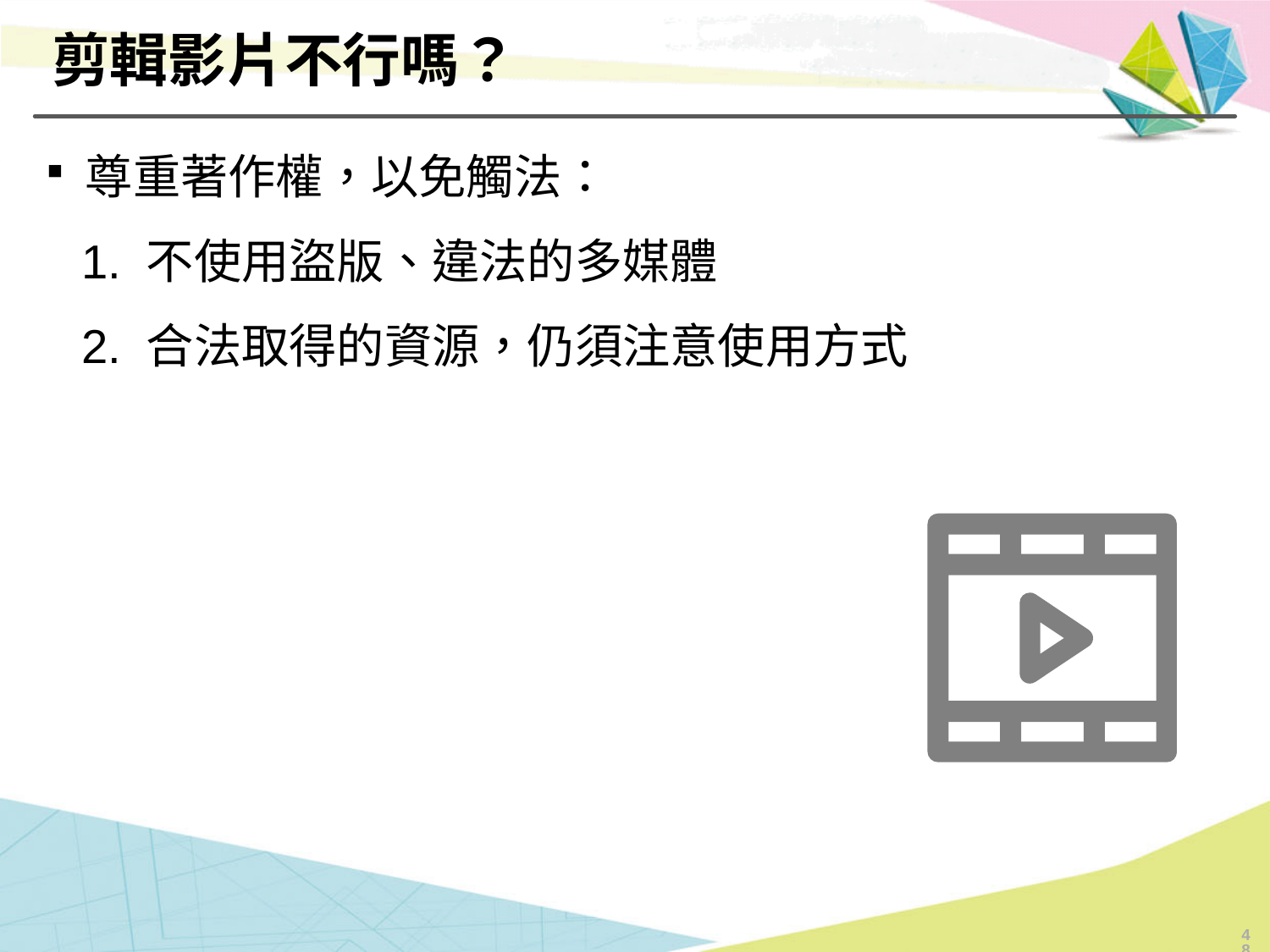

# 剪輯影片不行嗎？
尊重著作權，以免觸法：
1. 不使用盜版、違法的多媒體
2. 合法取得的資源，仍須注意使用方式

48